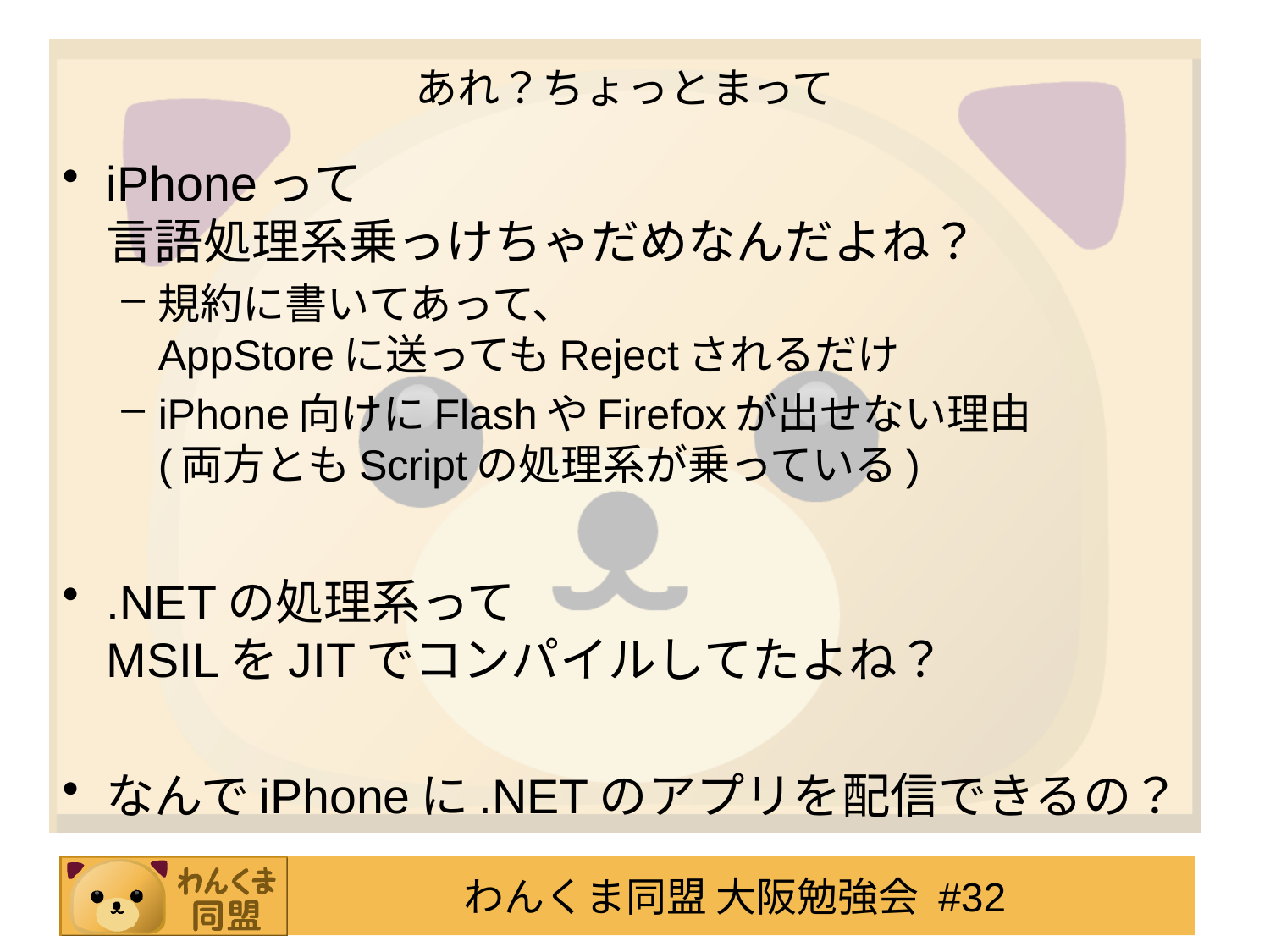

# あれ？ちょっとまって
iPhoneって
言語処理系乗っけちゃだめなんだよね？
規約に書いてあって、
AppStoreに送ってもRejectされるだけ
iPhone向けにFlashやFirefoxが出せない理由
(両方ともScriptの処理系が乗っている)

.NETの処理系って
MSILをJITでコンパイルしてたよね？

なんでiPhoneに.NETのアプリを配信できるの？